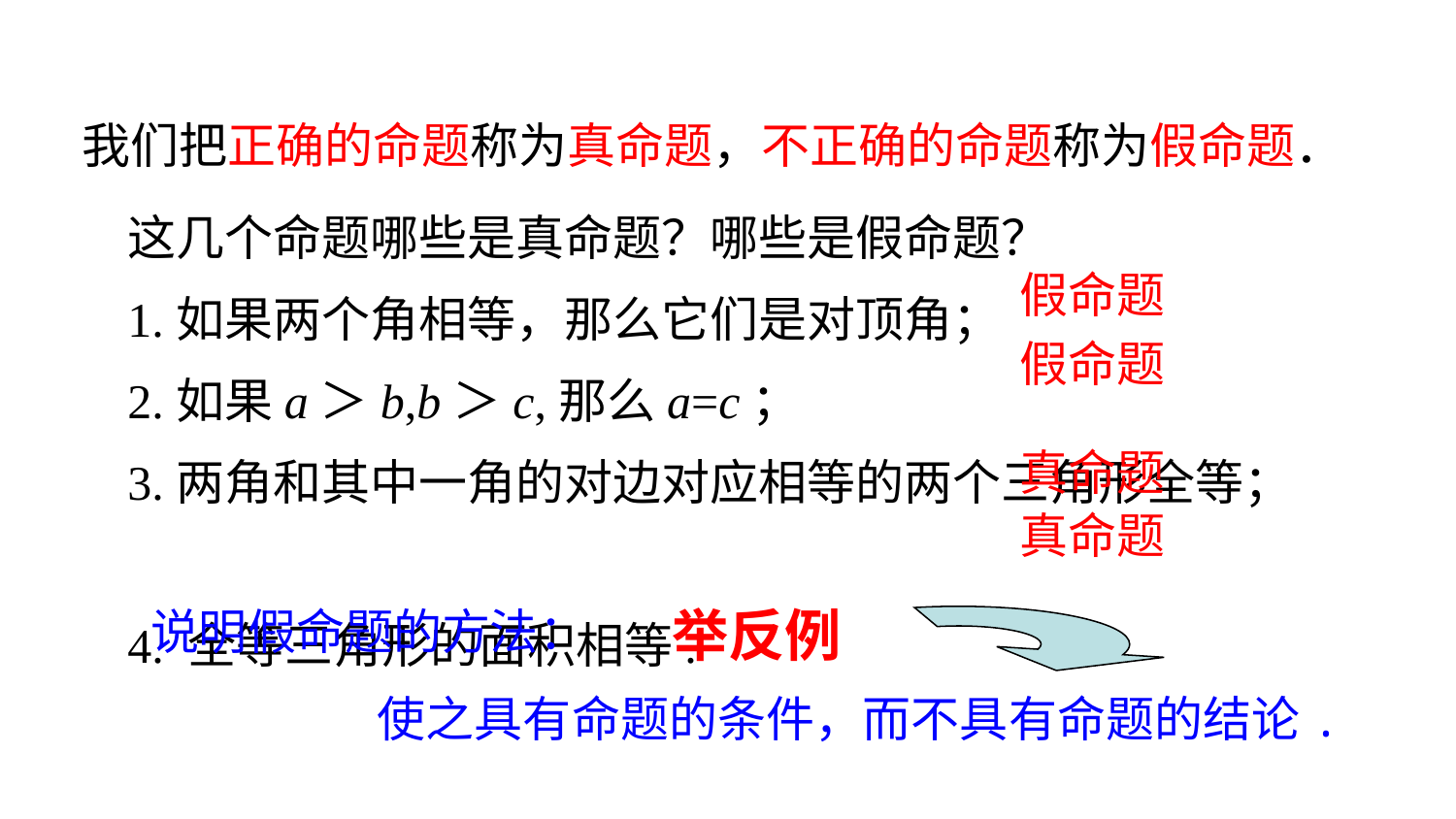

我们把正确的命题称为真命题，不正确的命题称为假命题．
这几个命题哪些是真命题？哪些是假命题？
1.如果两个角相等，那么它们是对顶角；
2.如果a＞b,b＞c,那么a=c；
3.两角和其中一角的对边对应相等的两个三角形全等；

4. 全等三角形的面积相等.
假命题
假命题
真命题
真命题

举反例
说明假命题的方法：

使之具有命题的条件，而不具有命题的结论.